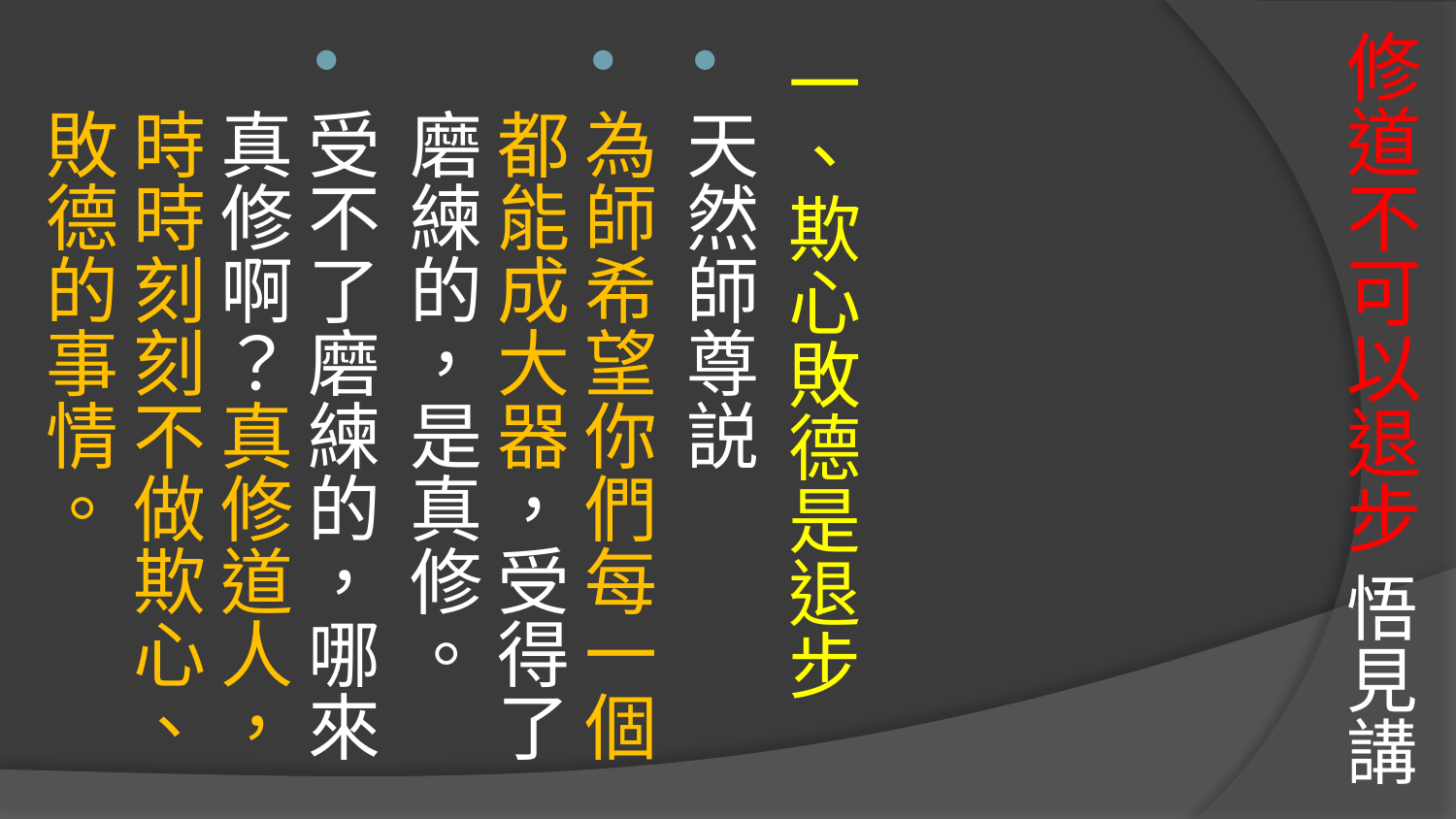

# 修道不可以退步 悟見講
一、欺心敗德是退步
天然師尊説
為師希望你們每一個都能成大器，受得了磨練的，是真修。
受不了磨練的，哪來真修啊？真修道人，時時刻刻不做欺心、敗德的事情。